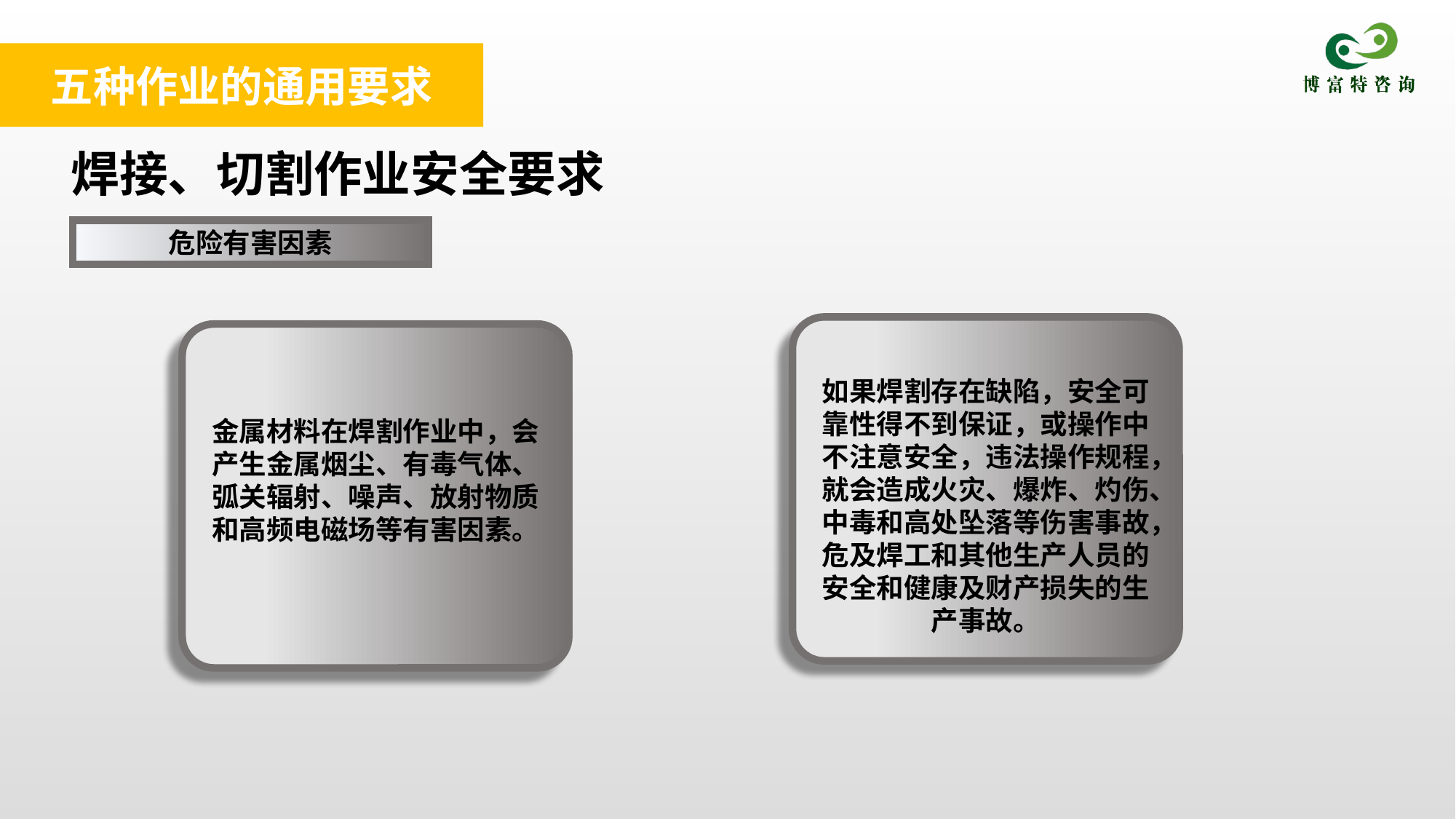

五种作业的通用要求
焊接、切割作业安全要求
危险有害因素

如果焊割存在缺陷，安全可靠性得不到保证，或操作中不注意安全，违法操作规程，就会造成火灾、爆炸、灼伤、中毒和高处坠落等伤害事故，危及焊工和其他生产人员的安全和健康及财产损失的生产事故。
金属材料在焊割作业中，会产生金属烟尘、有毒气体、弧关辐射、噪声、放射物质和高频电磁场等有害因素。